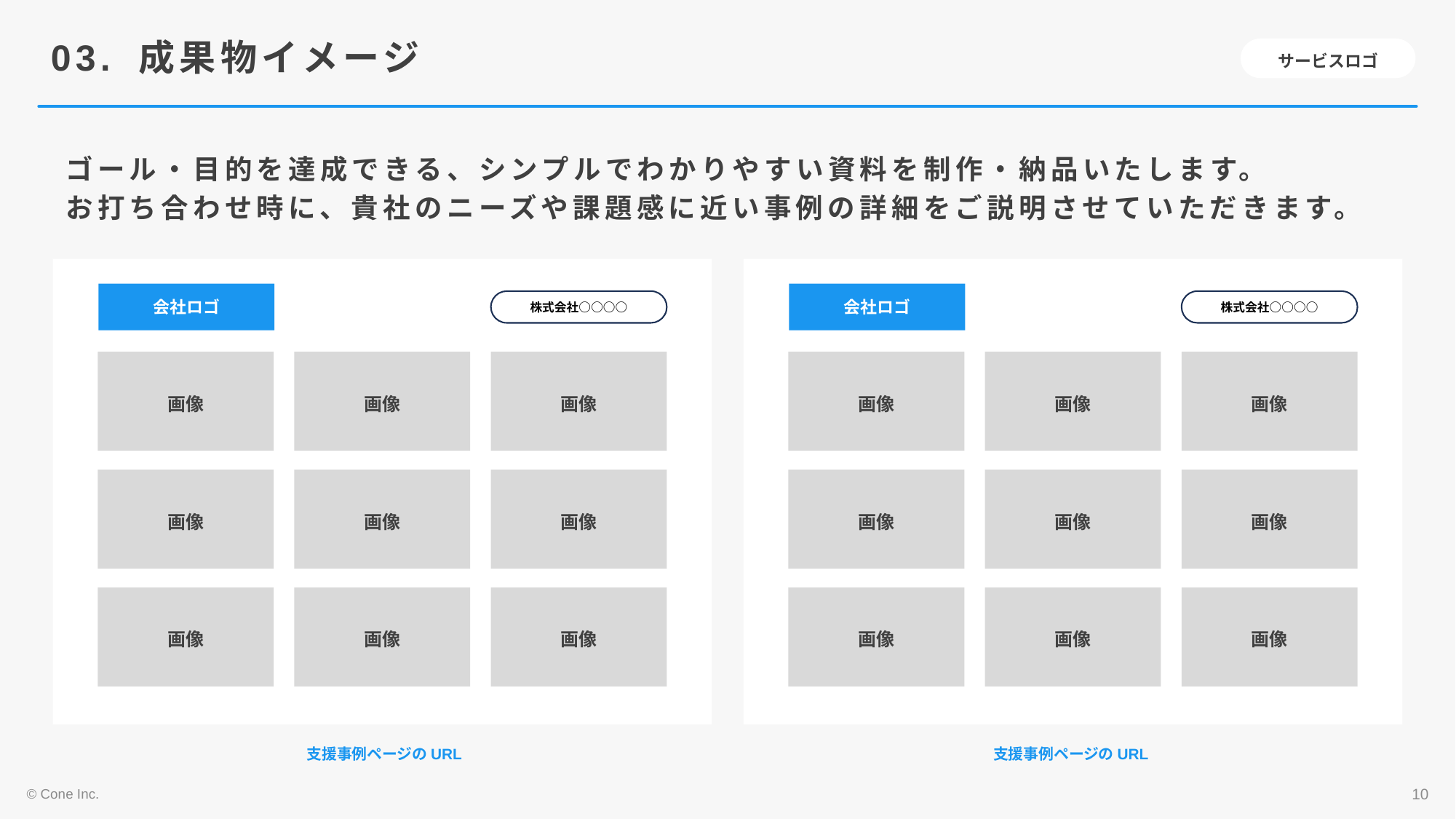

# 03. 成果物イメージ
ゴール・目的を達成できる、シンプルでわかりやすい資料を制作・納品いたします。
お打ち合わせ時に、貴社のニーズや課題感に近い事例の詳細をご説明させていただきます。

会社ロゴ
会社ロゴ
株式会社○○○○
株式会社○○○○
画像
画像
画像
画像
画像
画像
画像
画像
画像
画像
画像
画像
画像
画像
画像
画像
画像
画像
支援事例ページのURL
支援事例ページのURL
10
© Cone Inc.